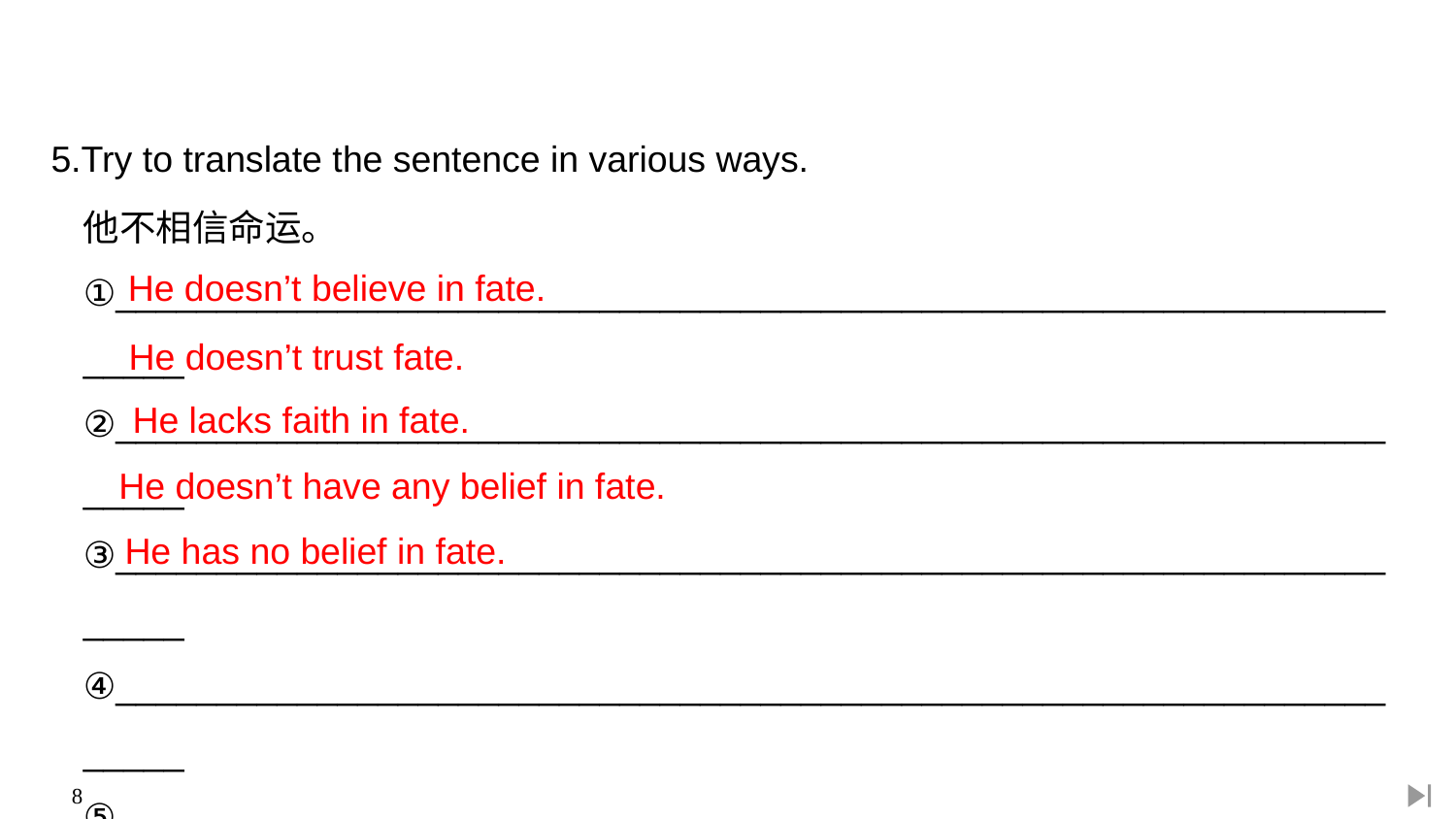

5.Try to translate the sentence in various ways.
他不相信命运。
①____________________________________________________________________
②____________________________________________________________________
③____________________________________________________________________
④____________________________________________________________________
⑤____________________________________________________________________
He doesn’t believe in fate.
He doesn’t trust fate.
He lacks faith in fate.
He doesn’t have any belief in fate.
He has no belief in fate.